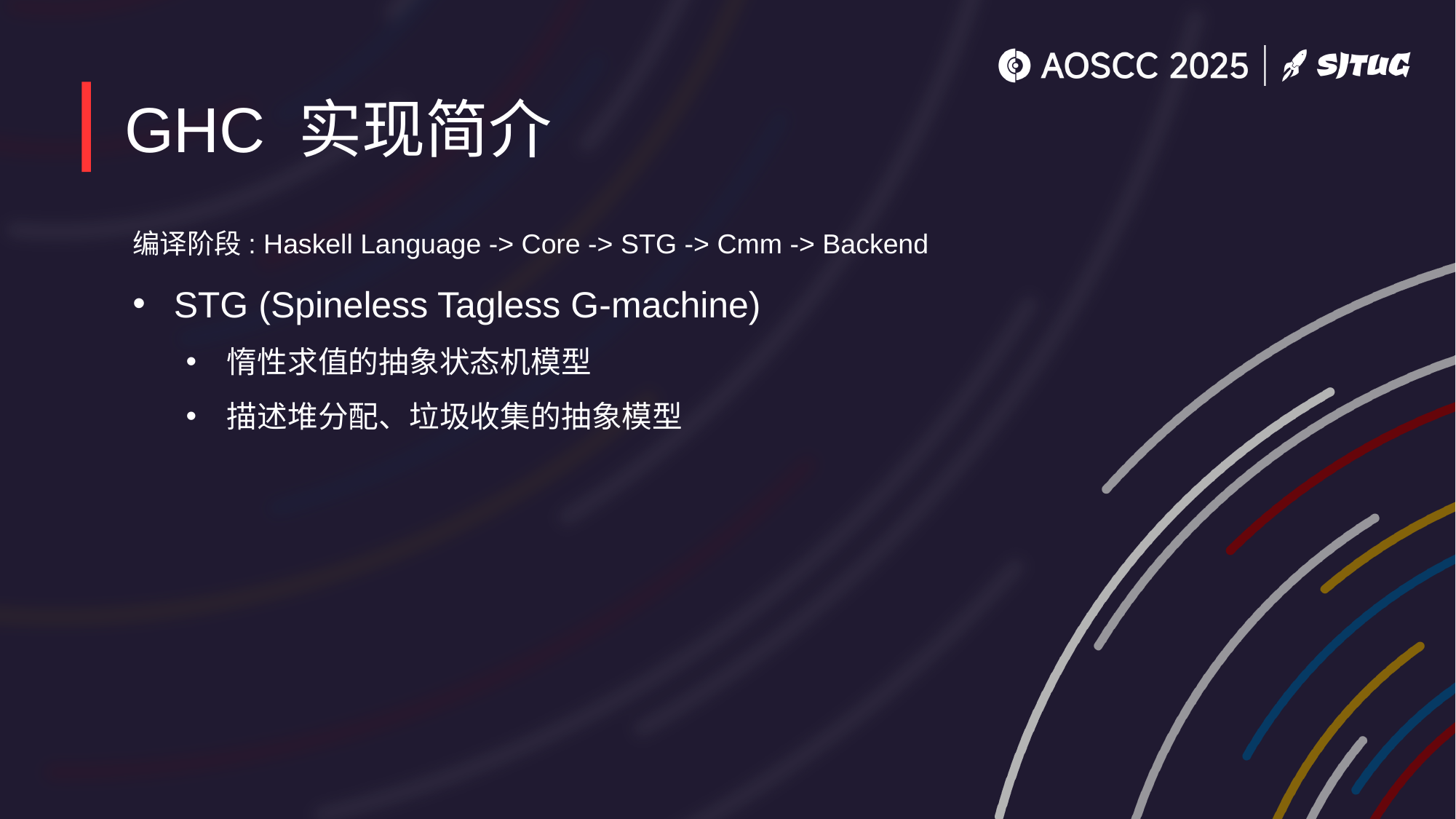

# GHC 实现简介
编译阶段: Haskell Language -> Core -> STG -> Cmm -> Backend
STG (Spineless Tagless G-machine)
惰性求值的抽象状态机模型
描述堆分配、垃圾收集的抽象模型